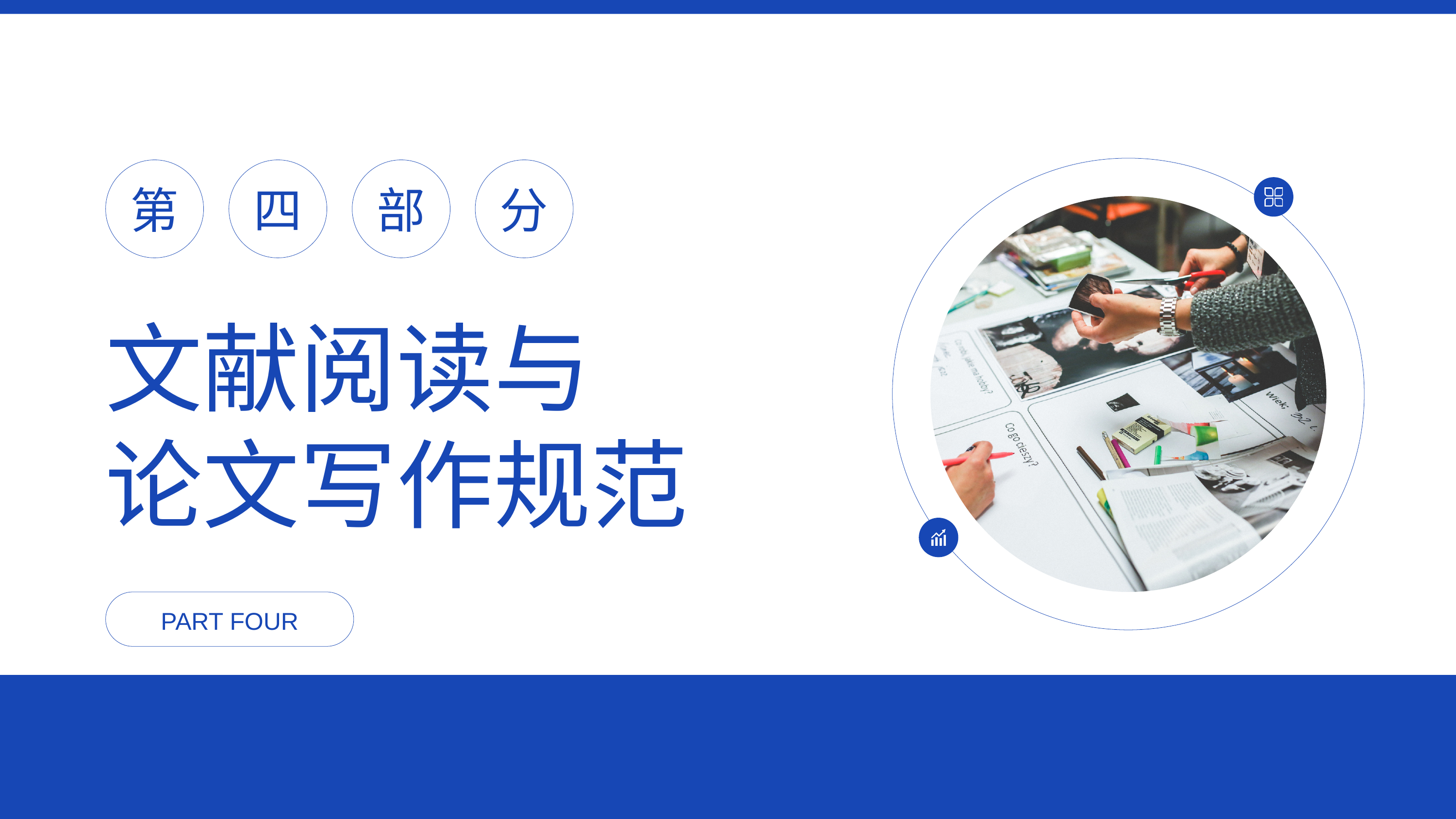

第
四
部
分

文献阅读与
论文写作规范

PART FOUR